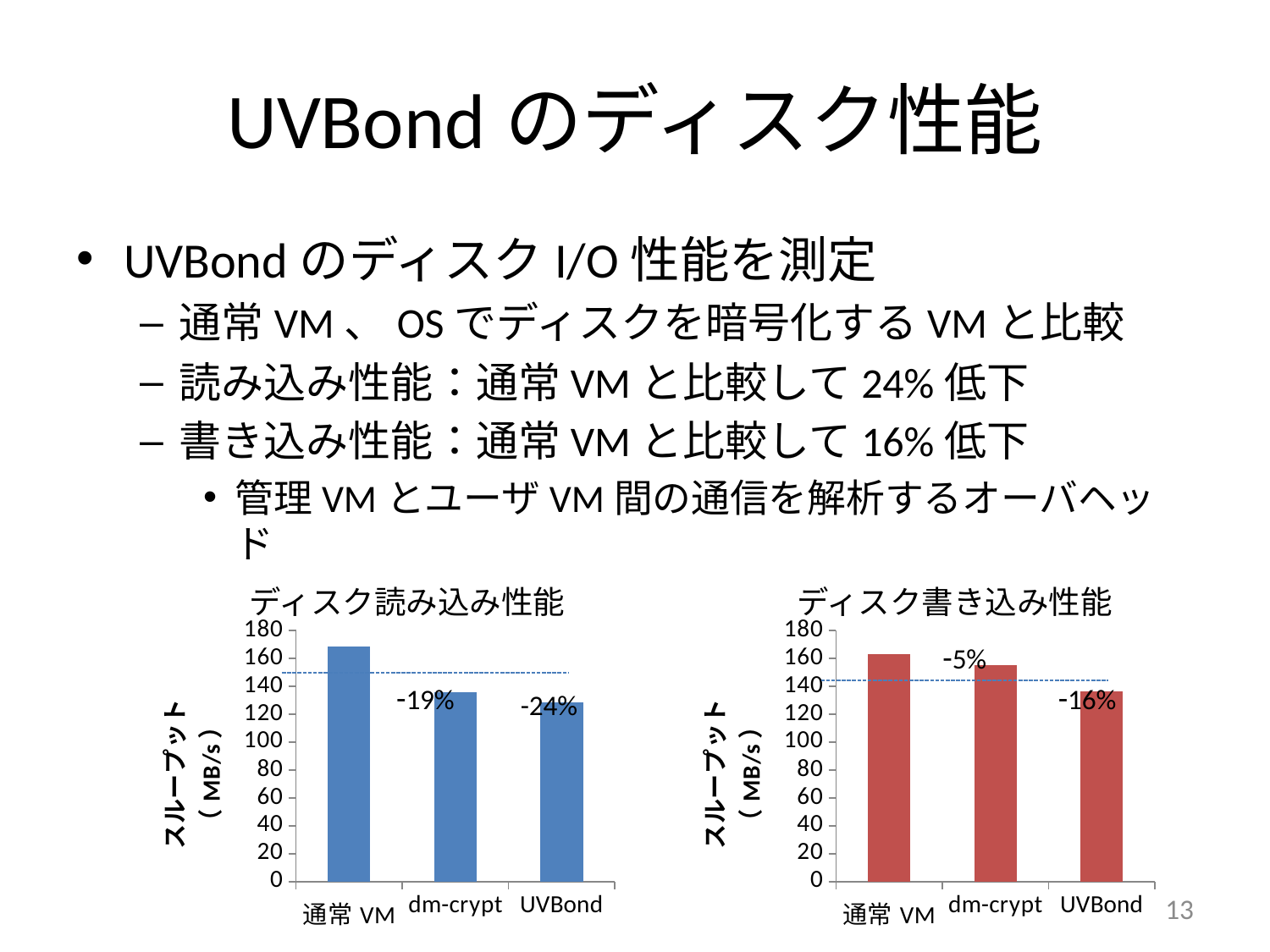

# UVBondのディスク性能
UVBondのディスクI/O性能を測定
通常VM、OSでディスクを暗号化するVMと比較
読み込み性能：通常VMと比較して24%低下
書き込み性能：通常VMと比較して16%低下
管理VMとユーザVM間の通信を解析するオーバヘッド
ディスク読み込み性能
ディスク書き込み性能

### Chart

| Category |  |
|---|---|
| 通常VM | 168.87 |
| dm-crypt | 136.11 |
| UVBond | 128.38 |

### Chart

| Category |  |
|---|---|
| 通常VM | 162.97 |
| dm-crypt | 155.5 |
| UVBond | 136.36 |
-5%
-19%
-16%
-24%
13